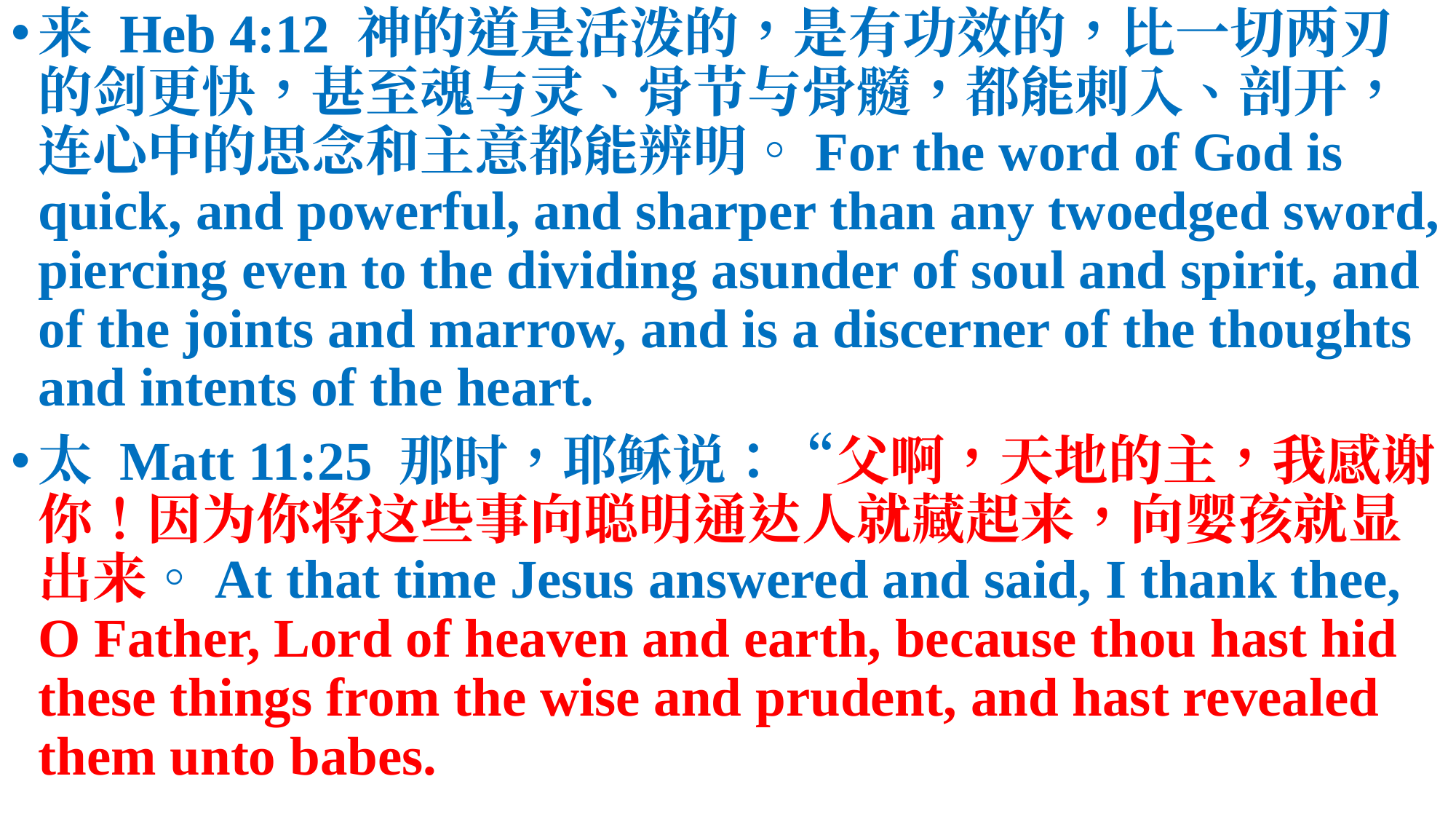

来 Heb 4:12 神的道是活泼的，是有功效的，比一切两刃的剑更快，甚至魂与灵、骨节与骨髓，都能刺入、剖开，连心中的思念和主意都能辨明。For the word of God is quick, and powerful, and sharper than any twoedged sword, piercing even to the dividing asunder of soul and spirit, and of the joints and marrow, and is a discerner of the thoughts and intents of the heart.
太 Matt 11:25 那时，耶稣说：“父啊，天地的主，我感谢你！因为你将这些事向聪明通达人就藏起来，向婴孩就显出来。At that time Jesus answered and said, I thank thee, O Father, Lord of heaven and earth, because thou hast hid these things from the wise and prudent, and hast revealed them unto babes.